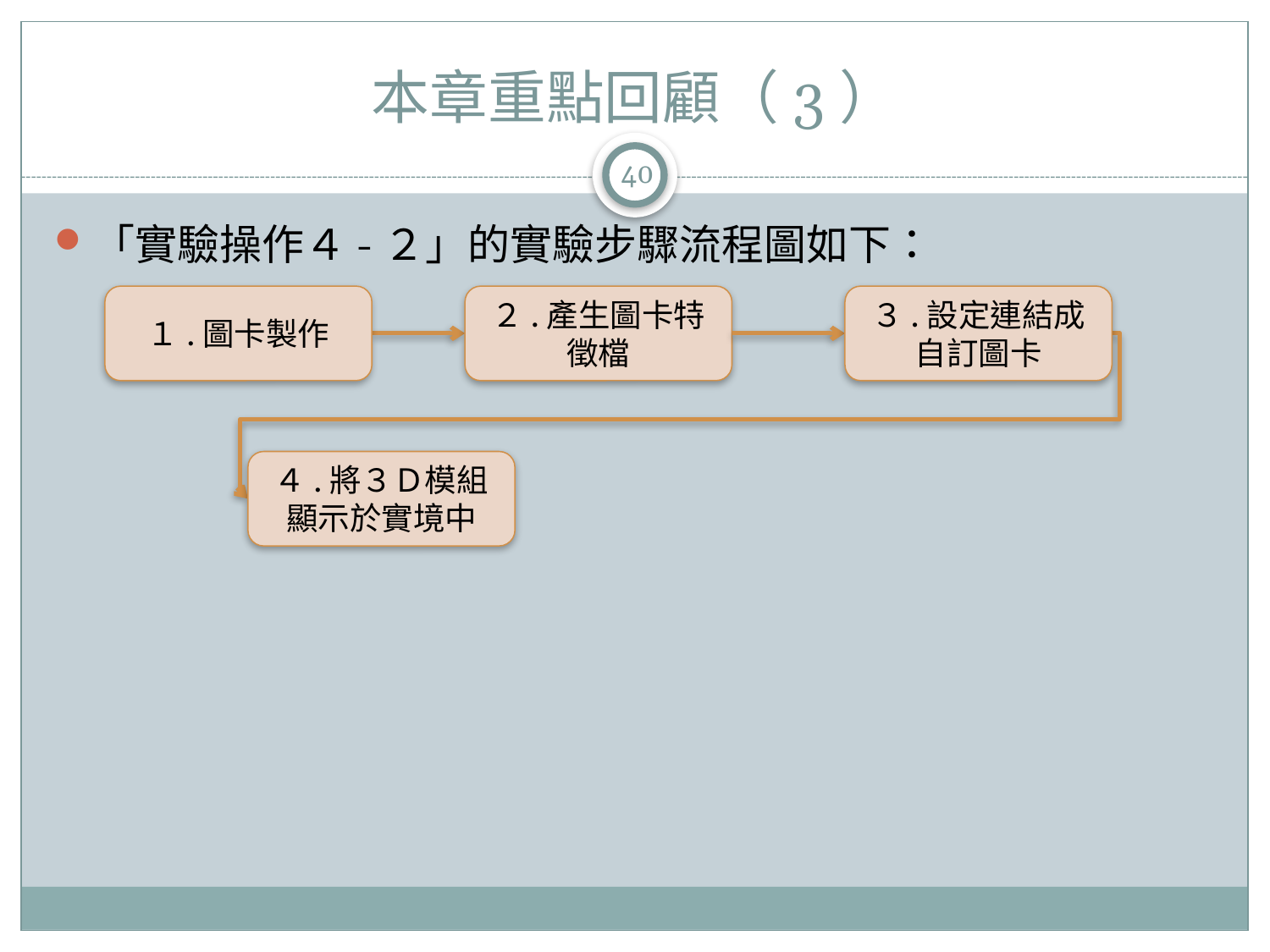

# 本章重點回顧（3）
40
「實驗操作４-２」的實驗步驟流程圖如下：
１.圖卡製作
２.產生圖卡特徵檔
３.設定連結成自訂圖卡
４.將３Ｄ模組顯示於實境中